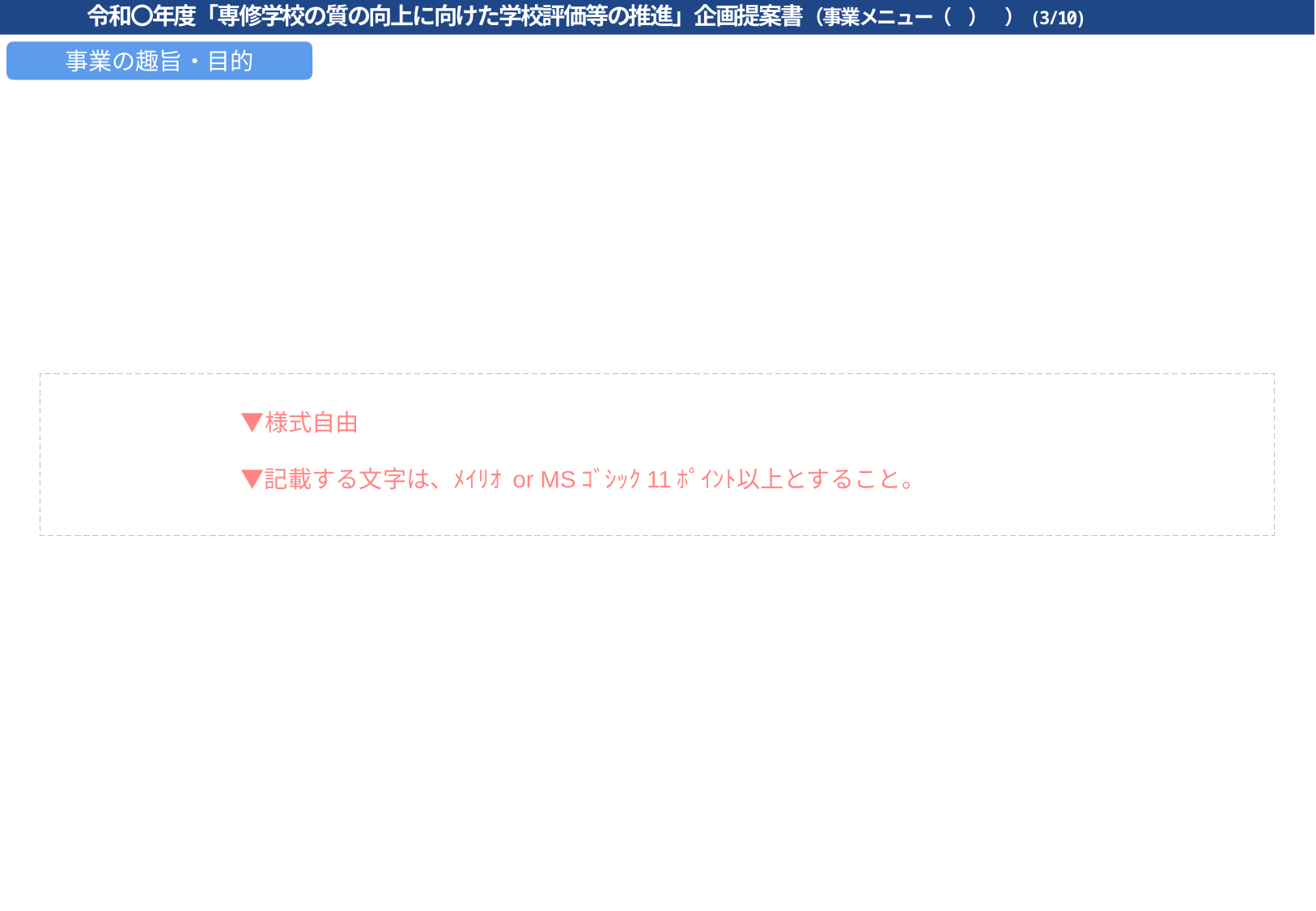

令和〇年度「専修学校の質の向上に向けた学校評価等の推進」企画提案書（事業メニュー（　）　）(3/10)
事業の趣旨・目的

　　　　　　　　▼様式自由

　　　　　　　　▼記載する文字は、ﾒｲﾘｵ or MSｺﾞｼｯｸ11ﾎﾟｲﾝﾄ以上とすること。